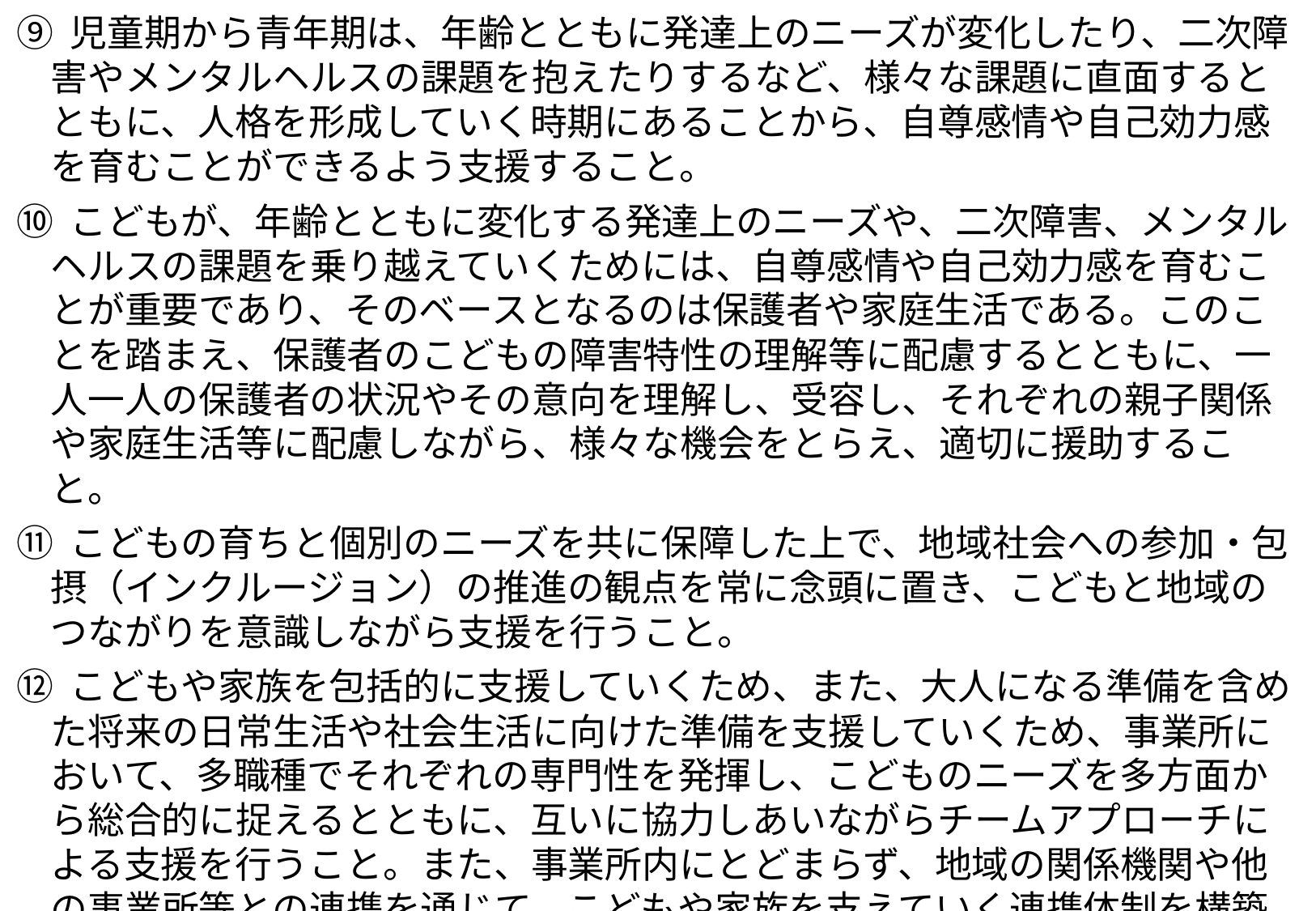

⑨ 児童期から青年期は、年齢とともに発達上のニーズが変化したり、二次障害やメンタルヘルスの課題を抱えたりするなど、様々な課題に直面するとともに、人格を形成していく時期にあることから、自尊感情や自己効力感を育むことができるよう支援すること。
⑩ こどもが、年齢とともに変化する発達上のニーズや、二次障害、メンタルヘルスの課題を乗り越えていくためには、自尊感情や自己効力感を育むことが重要であり、そのベースとなるのは保護者や家庭生活である。このことを踏まえ、保護者のこどもの障害特性の理解等に配慮するとともに、一人一人の保護者の状況やその意向を理解し、受容し、それぞれの親子関係や家庭生活等に配慮しながら、様々な機会をとらえ、適切に援助すること。
⑪ こどもの育ちと個別のニーズを共に保障した上で、地域社会への参加・包摂（インクルージョン）の推進の観点を常に念頭に置き、こどもと地域のつながりを意識しながら支援を行うこと。
⑫ こどもや家族を包括的に支援していくため、また、大人になる準備を含めた将来の日常生活や社会生活に向けた準備を支援していくため、事業所において、多職種でそれぞれの専門性を発揮し、こどものニーズを多方面から総合的に捉えるとともに、互いに協力しあいながらチームアプローチによる支援を行うこと。また、事業所内にとどまらず、地域の関係機関や他の事業所等との連携を通じて、こどもや家族を支えていく連携体制を構築すること。